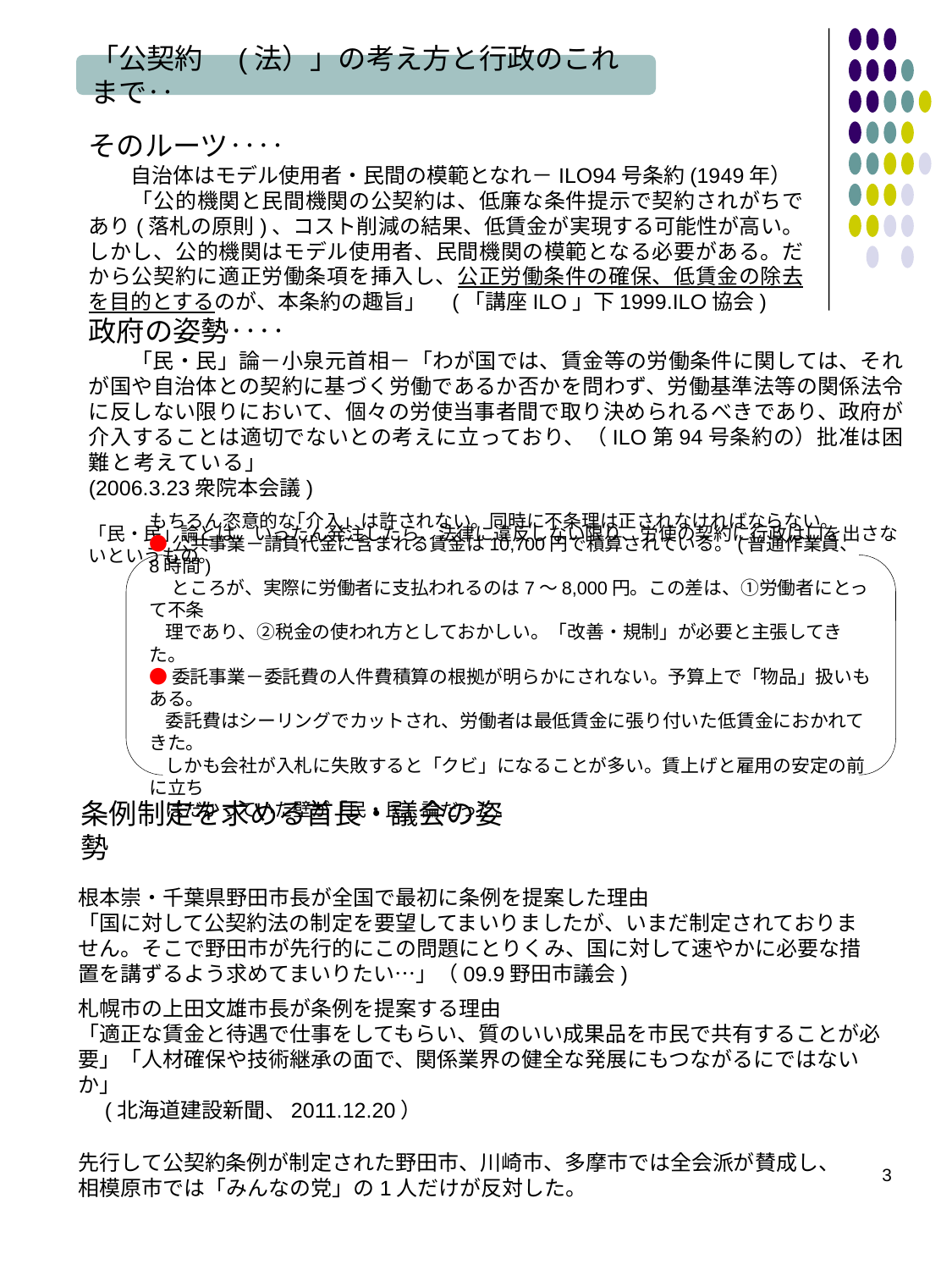

「公契約　(法）」の考え方と行政のこれまで‥

そのルーツ‥‥
　　自治体はモデル使用者・民間の模範となれ－ILO94号条約(1949年）
　　「公的機関と民間機関の公契約は、低廉な条件提示で契約されがちであり(落札の原則)、コスト削減の結果、低賃金が実現する可能性が高い。しかし、公的機関はモデル使用者、民間機関の模範となる必要がある。だから公契約に適正労働条項を挿入し、公正労働条件の確保、低賃金の除去を目的とするのが、本条約の趣旨」　(「講座ILO」下1999.ILO協会)
政府の姿勢‥‥
　　「民・民」論－小泉元首相－「わが国では、賃金等の労働条件に関しては、それが国や自治体との契約に基づく労働であるか否かを問わず、労働基準法等の関係法令に反しない限りにおいて、個々の労使当事者間で取り決められるべきであり、政府が介入することは適切でないとの考えに立っており、（ILO第94号条約の）批准は困難と考えている」　　　　　　　　　　　　　　　　　　　　　　　　　　　　(2006.3.23衆院本会議)

「民・民」論とは、いったん発注したら、法律に違反しない限り、労使の契約に行政は口を出さないというもの。
もちろん恣意的な｢介入」は許されない。同時に不条理は正されなければならない。
●公共事業－請負代金に含まれる賃金は10,700円で積算されている。(普通作業員、8時間)
　 ところが、実際に労働者に支払われるのは7～8,000円。この差は、①労働者にとって不条
   理であり、②税金の使われ方としておかしい。「改善・規制」が必要と主張してきた。
●委託事業－委託費の人件費積算の根拠が明らかにされない。予算上で「物品」扱いもある。
   委託費はシーリングでカットされ、労働者は最低賃金に張り付いた低賃金におかれてきた。
   しかも会社が入札に失敗すると「クビ」になることが多い。賃上げと雇用の安定の前に立ち
   はだかっていた壁が「民・民」論だった。
条例制定を求める首長・議会の姿勢
根本崇・千葉県野田市長が全国で最初に条例を提案した理由
「国に対して公契約法の制定を要望してまいりましたが、いまだ制定されておりません。そこで野田市が先行的にこの問題にとりくみ、国に対して速やかに必要な措置を講ずるよう求めてまいりたい…」（09.9野田市議会)
札幌市の上田文雄市長が条例を提案する理由
「適正な賃金と待遇で仕事をしてもらい、質のいい成果品を市民で共有することが必要」「人材確保や技術継承の面で、関係業界の健全な発展にもつながるにではないか」
　(北海道建設新聞、2011.12.20）
先行して公契約条例が制定された野田市、川崎市、多摩市では全会派が賛成し、相模原市では「みんなの党」の1人だけが反対した。
3